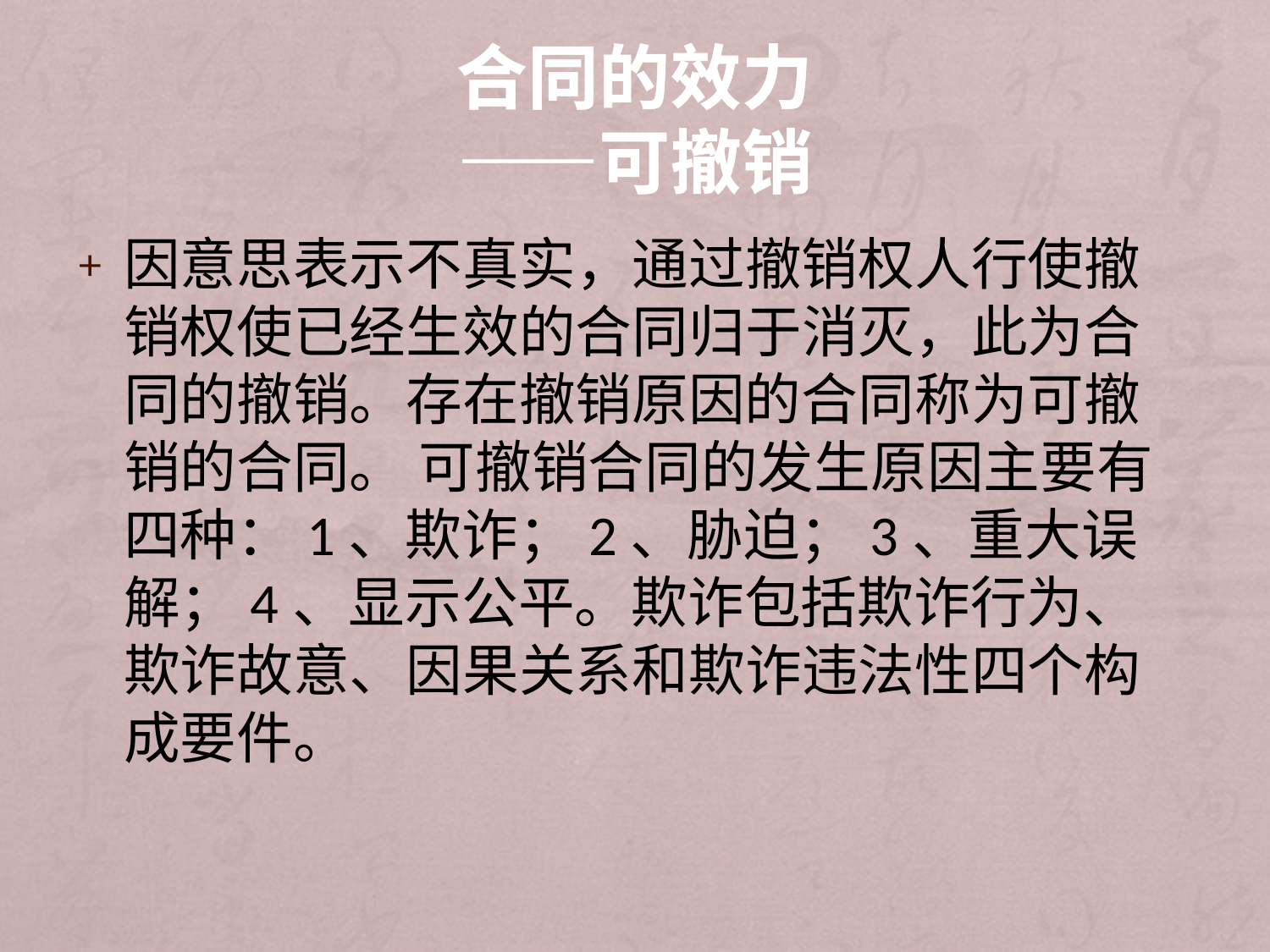

# 合同的效力 ——可撤销
因意思表示不真实，通过撤销权人行使撤销权使已经生效的合同归于消灭，此为合同的撤销。存在撤销原因的合同称为可撤销的合同。 可撤销合同的发生原因主要有四种：1、欺诈；2、胁迫；3、重大误解；4、显示公平。欺诈包括欺诈行为、欺诈故意、因果关系和欺诈违法性四个构成要件。